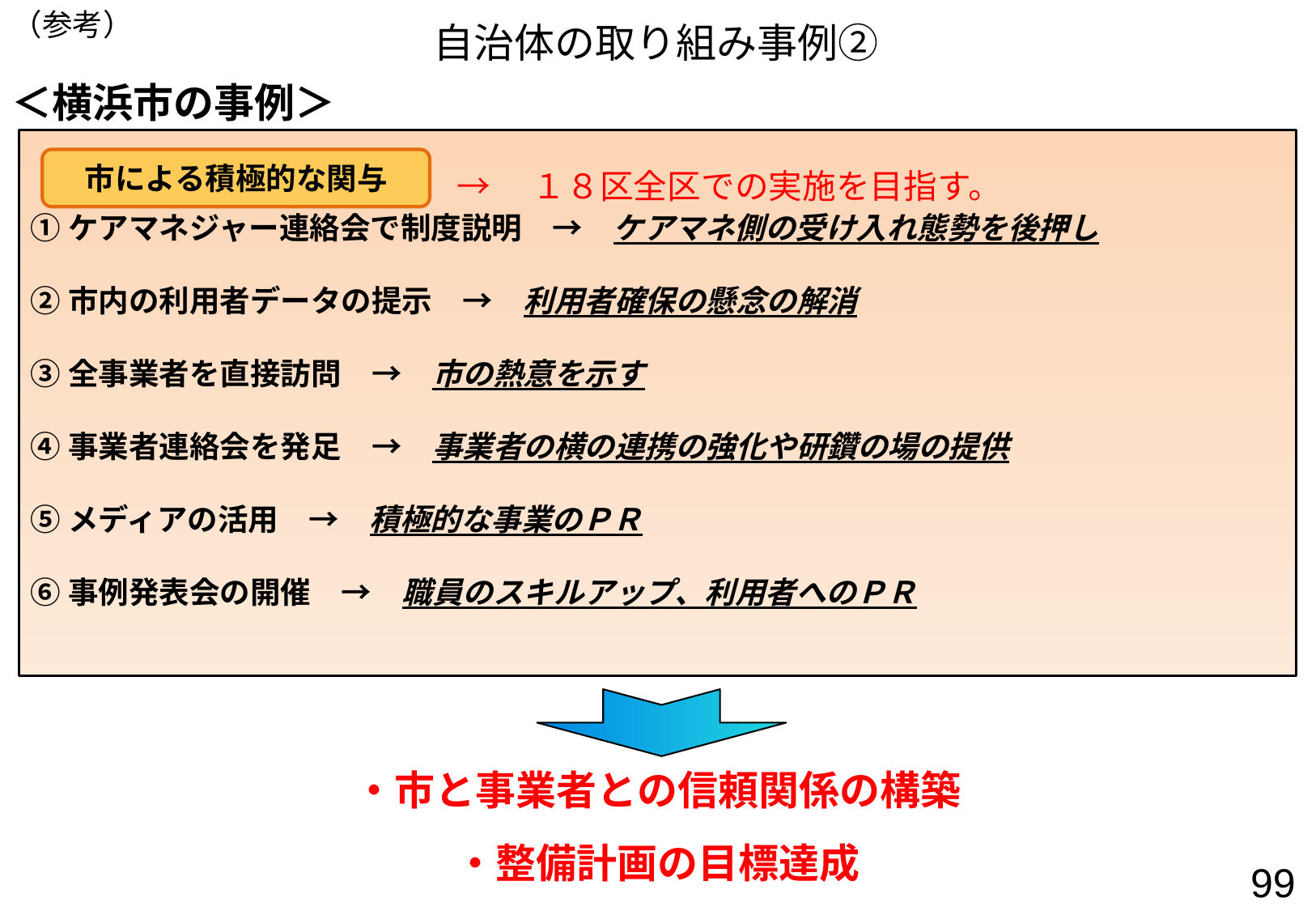

（参考）
自治体の取り組み事例②
＜横浜市の事例＞

①ケアマネジャー連絡会で制度説明　→　ケアマネ側の受け入れ態勢を後押し
②市内の利用者データの提示　→　利用者確保の懸念の解消
③全事業者を直接訪問　→　市の熱意を示す
④事業者連絡会を発足　→　事業者の横の連携の強化や研鑽の場の提供
⑤メディアの活用　→　積極的な事業のＰＲ
⑥事例発表会の開催　→　職員のスキルアップ、利用者へのＰＲ
→　１８区全区での実施を目指す。
市による積極的な関与

・市と事業者との信頼関係の構築

・整備計画の目標達成
99